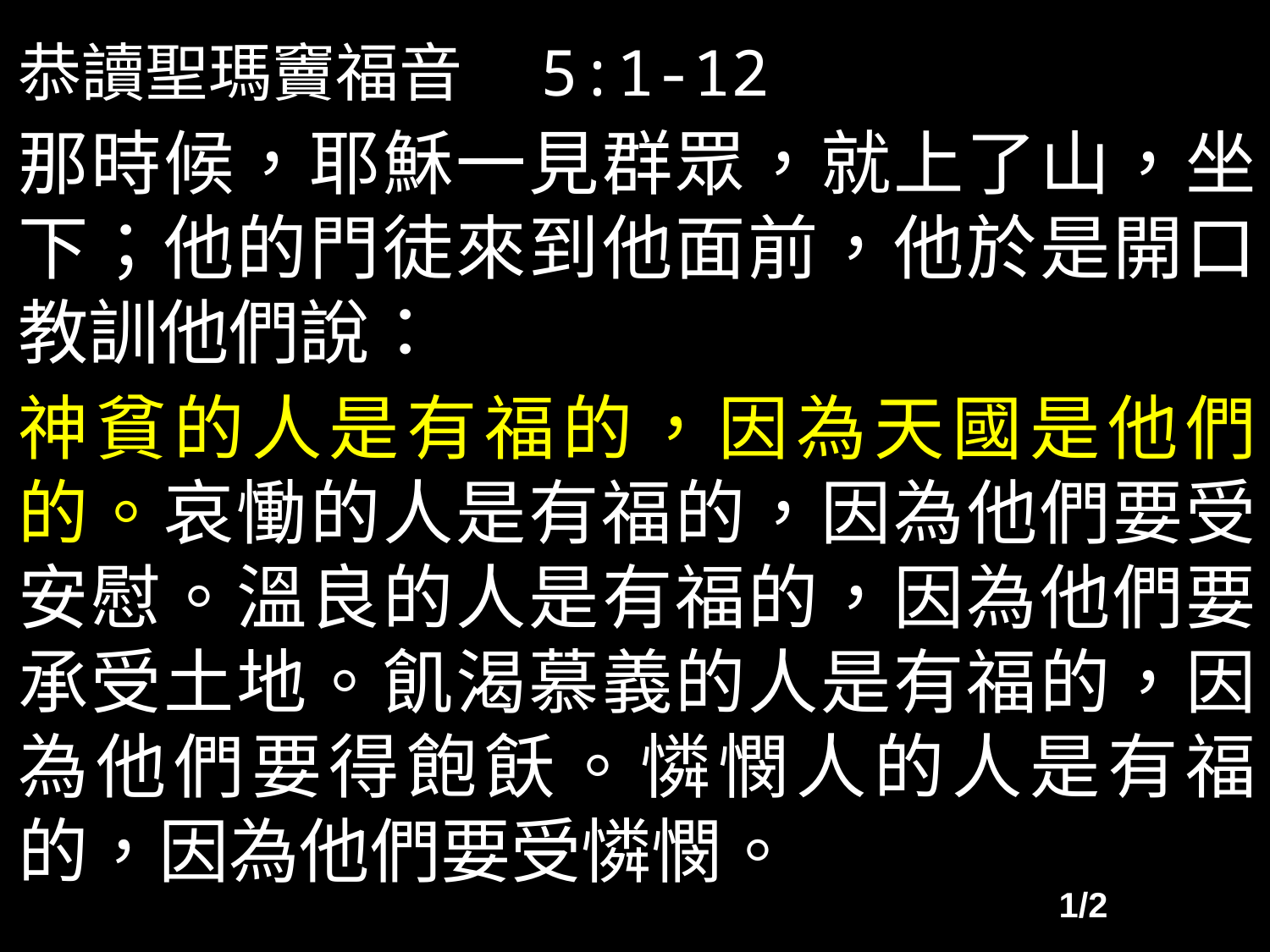

恭讀聖瑪竇福音　5:1-12
那時候，耶穌一見群眾，就上了山，坐下；他的門徒來到他面前，他於是開口教訓他們說：
神貧的人是有福的，因為天國是他們的。哀慟的人是有福的，因為他們要受安慰。溫良的人是有福的，因為他們要承受土地。飢渴慕義的人是有福的，因為他們要得飽飫。憐憫人的人是有福的，因為他們要受憐憫。
1/2